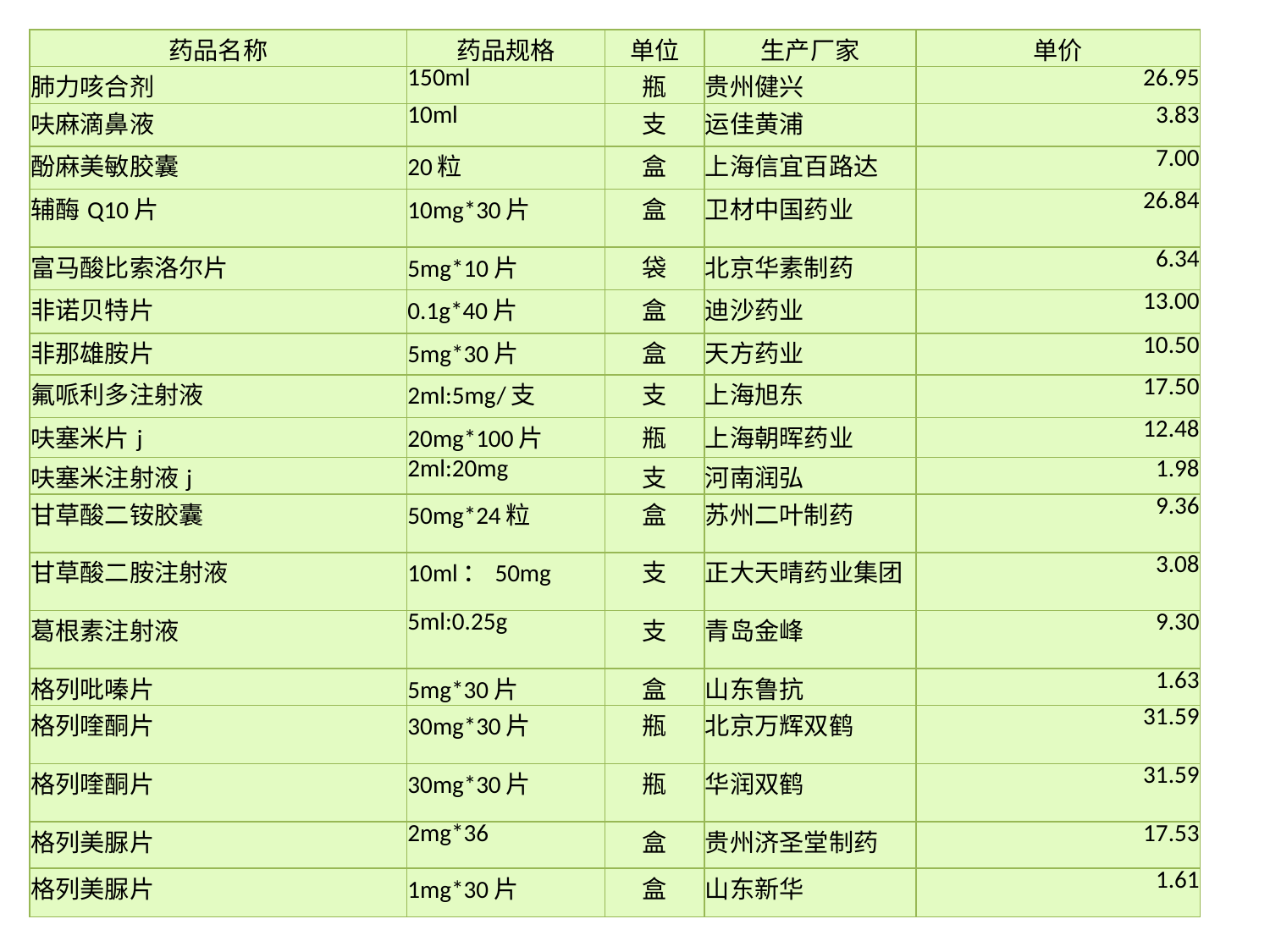

| 药品名称 | 药品规格 | 单位 | 生产厂家 | 单价 |
| --- | --- | --- | --- | --- |
| 肺力咳合剂 | 150ml | 瓶 | 贵州健兴 | 26.95 |
| 呋麻滴鼻液 | 10ml | 支 | 运佳黄浦 | 3.83 |
| 酚麻美敏胶囊 | 20粒 | 盒 | 上海信宜百路达 | 7.00 |
| 辅酶Q10片 | 10mg\*30片 | 盒 | 卫材中国药业 | 26.84 |
| 富马酸比索洛尔片 | 5mg\*10片 | 袋 | 北京华素制药 | 6.34 |
| 非诺贝特片 | 0.1g\*40片 | 盒 | 迪沙药业 | 13.00 |
| 非那雄胺片 | 5mg\*30片 | 盒 | 天方药业 | 10.50 |
| 氟哌利多注射液 | 2ml:5mg/支 | 支 | 上海旭东 | 17.50 |
| 呋塞米片j | 20mg\*100片 | 瓶 | 上海朝晖药业 | 12.48 |
| 呋塞米注射液j | 2ml:20mg | 支 | 河南润弘 | 1.98 |
| 甘草酸二铵胶囊 | 50mg\*24粒 | 盒 | 苏州二叶制药 | 9.36 |
| 甘草酸二胺注射液 | 10ml：50mg | 支 | 正大天晴药业集团 | 3.08 |
| 葛根素注射液 | 5ml:0.25g | 支 | 青岛金峰 | 9.30 |
| 格列吡嗪片 | 5mg\*30片 | 盒 | 山东鲁抗 | 1.63 |
| 格列喹酮片 | 30mg\*30片 | 瓶 | 北京万辉双鹤 | 31.59 |
| 格列喹酮片 | 30mg\*30片 | 瓶 | 华润双鹤 | 31.59 |
| 格列美脲片 | 2mg\*36 | 盒 | 贵州济圣堂制药 | 17.53 |
| 格列美脲片 | 1mg\*30片 | 盒 | 山东新华 | 1.61 |